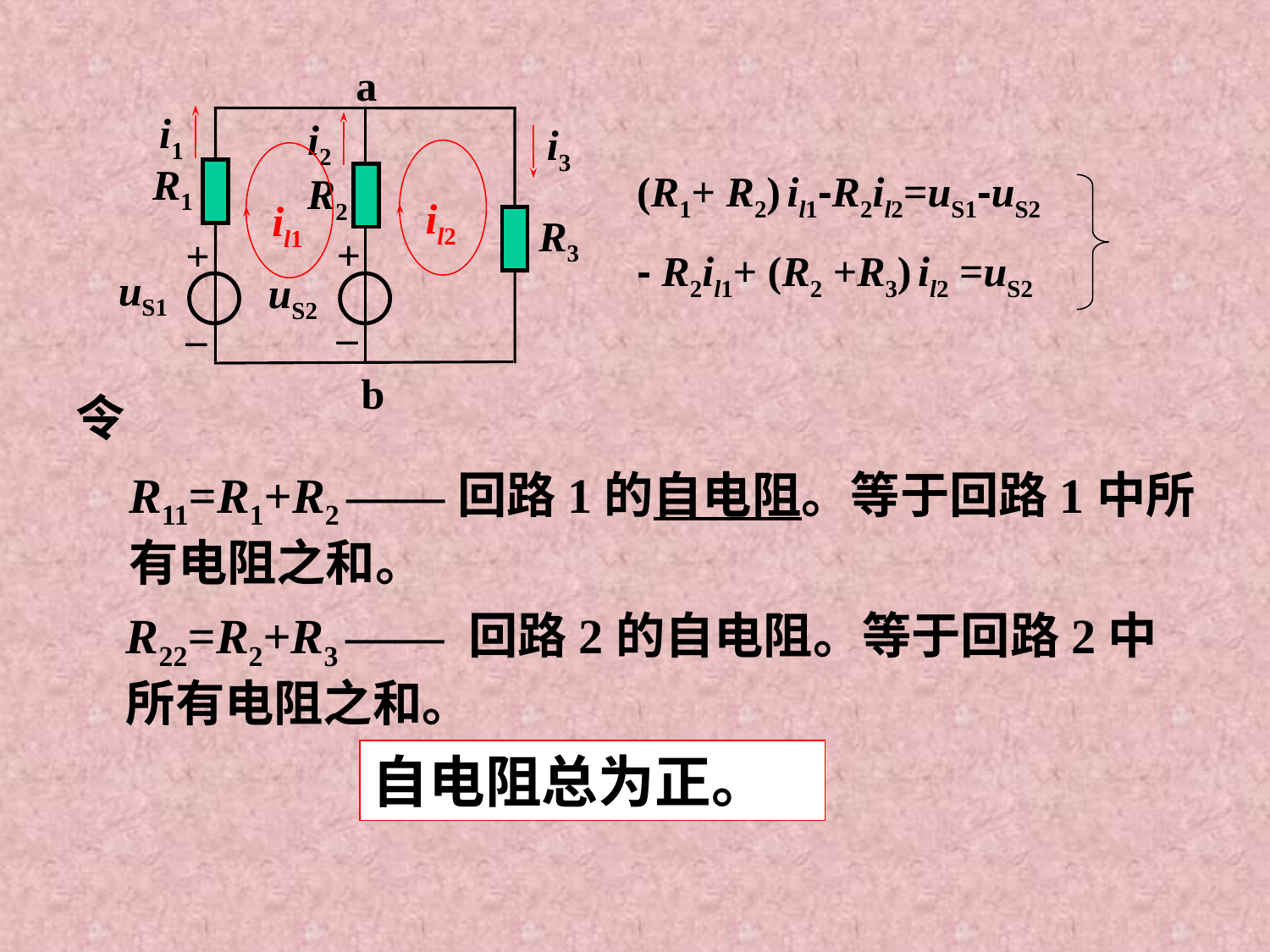

a

R1

R2

R3

+
+

–
–
b

uS1
uS2
i1

i2

i3

il2

il1

(R1+ R2) il1-R2il2=uS1-uS2

- R2il1+ (R2 +R3) il2 =uS2
令
R11=R1+R2 ——回路1的自电阻。等于回路1中所有电阻之和。
R22=R2+R3 —— 回路2的自电阻。等于回路2中所有电阻之和。
自电阻总为正。